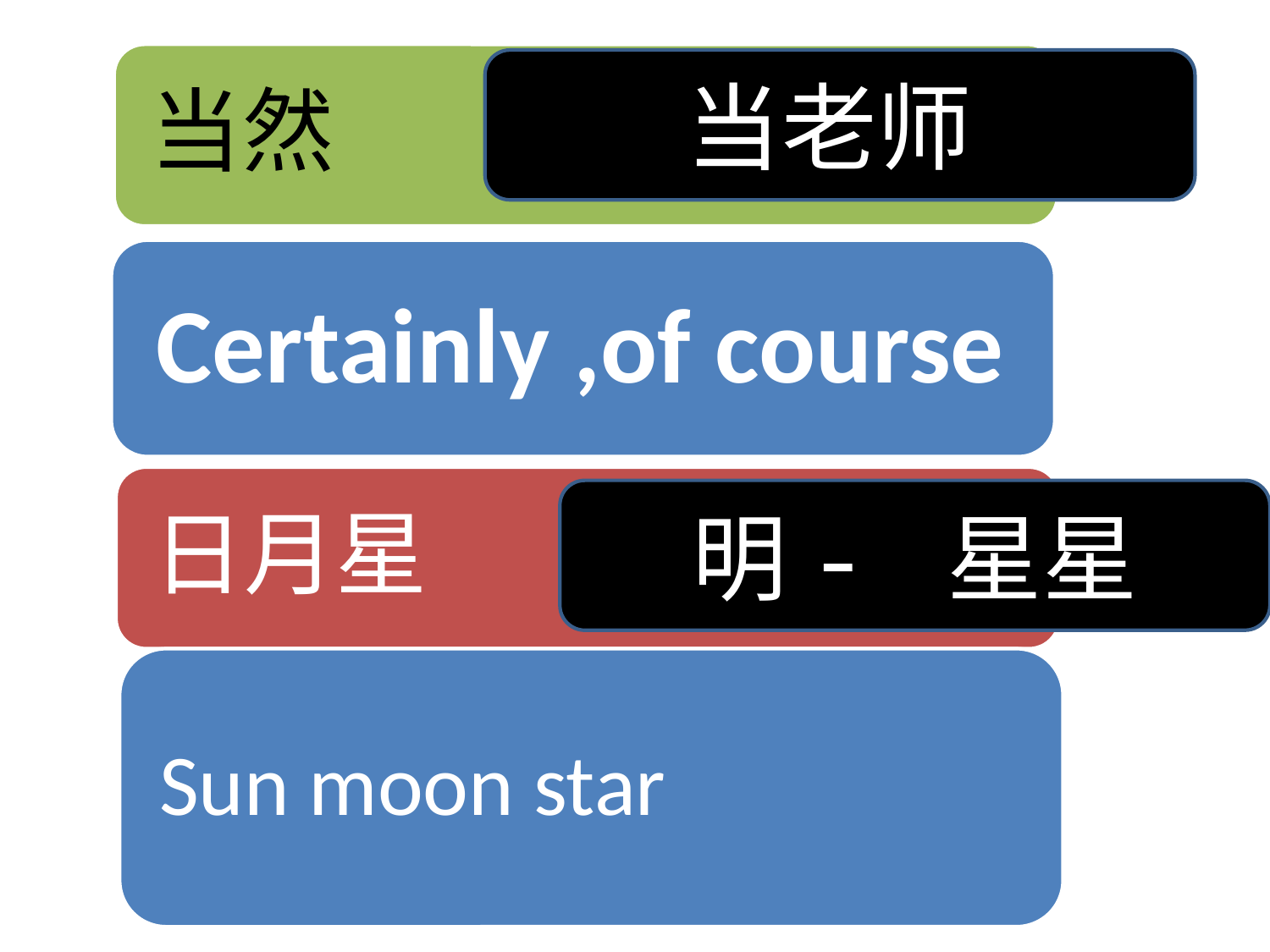

当然
当老师

Certainly ,of course

日月星
明- 星星

Sun moon star